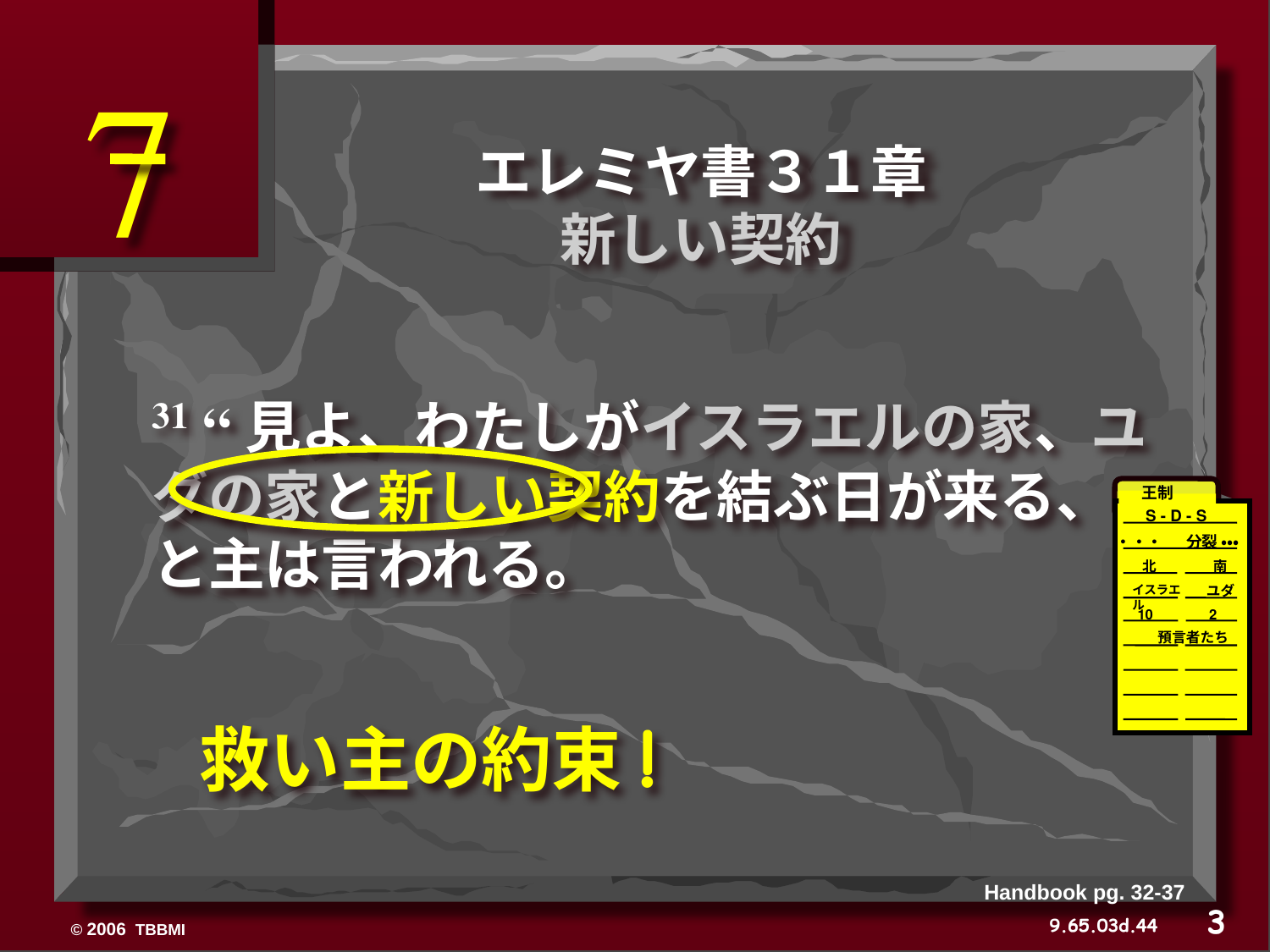

7

エレミヤ書３１章
新しい契約
31 “見よ、わたしがイスラエルの家、ユダの家と新しい契約を結ぶ日が来る、と主は言われる。

　王制

S - D - S
 ••• 　分裂 •••
　　北　　　　南
イスラエル
  　ユダ
10              2
　　　預言者たち
救い主の約束!
Handbook pg. 32-37
3
44